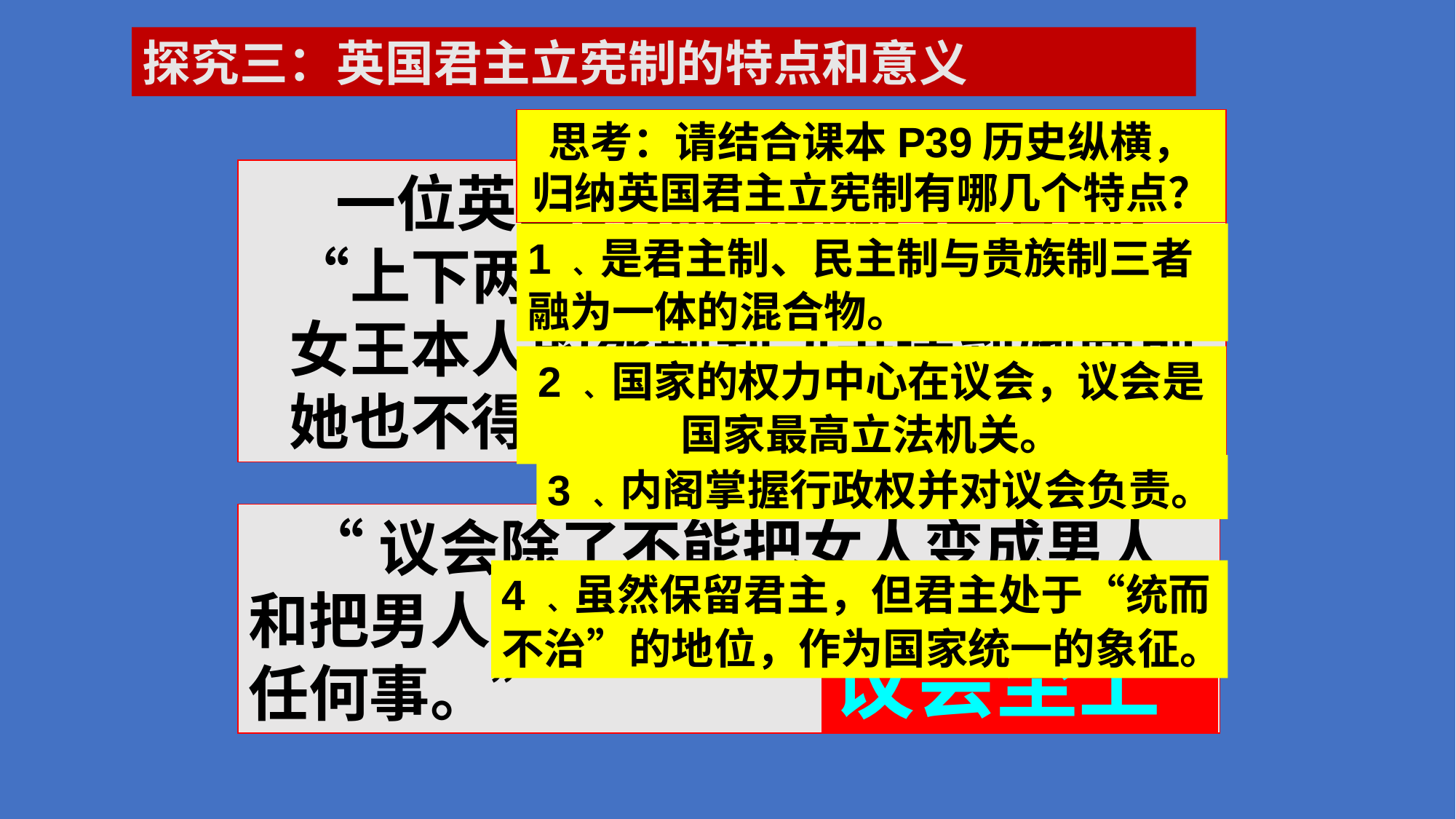

探究三：英国君主立宪制的特点和意义。
思考：请结合课本P39历史纵横，归纳英国君主立宪制有哪几个特点？
      一位英国的宪法权威人士曾说：“上下两院如果作出决定，就是把女王本人的死刑判决书送到她面前，她也不得不签字。”
1 、是君主制、民主制与贵族制三者融为一体的混合物。
2 、国家的权力中心在议会，议会是国家最高立法机关。
君权有限
3 、内阁掌握行政权并对议会负责。
    “议会除了不能把女人变成男人和把男人变女人外，在法律上能做任何事。”
4 、虽然保留君主，但君主处于“统而不治”的地位，作为国家统一的象征。
议会至上